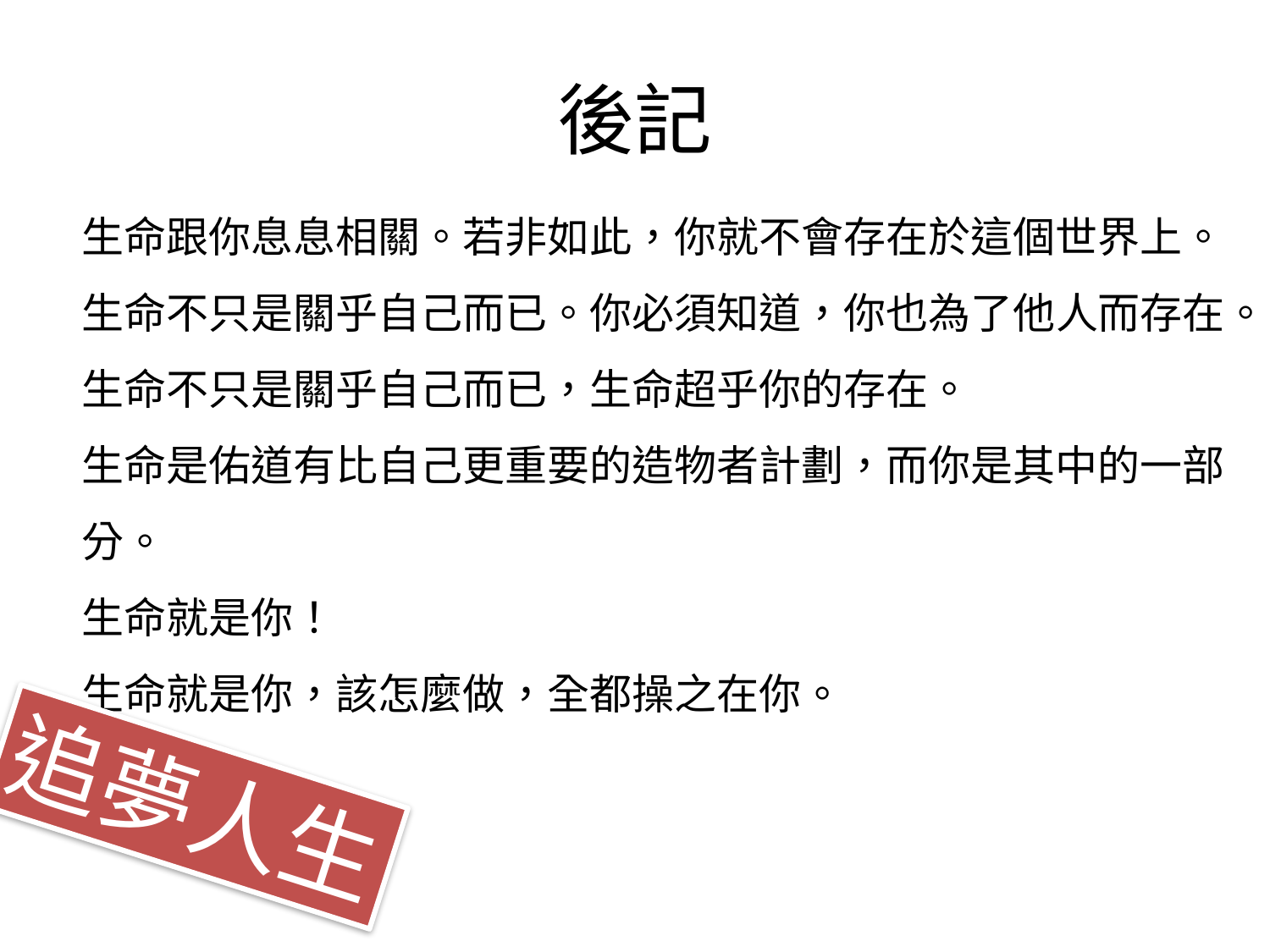

# 後記
生命跟你息息相關。若非如此，你就不會存在於這個世界上。
生命不只是關乎自己而已。你必須知道，你也為了他人而存在。
生命不只是關乎自己而已，生命超乎你的存在。
生命是佑道有比自己更重要的造物者計劃，而你是其中的一部分。
生命就是你！
生命就是你，該怎麼做，全都操之在你。
追夢人生